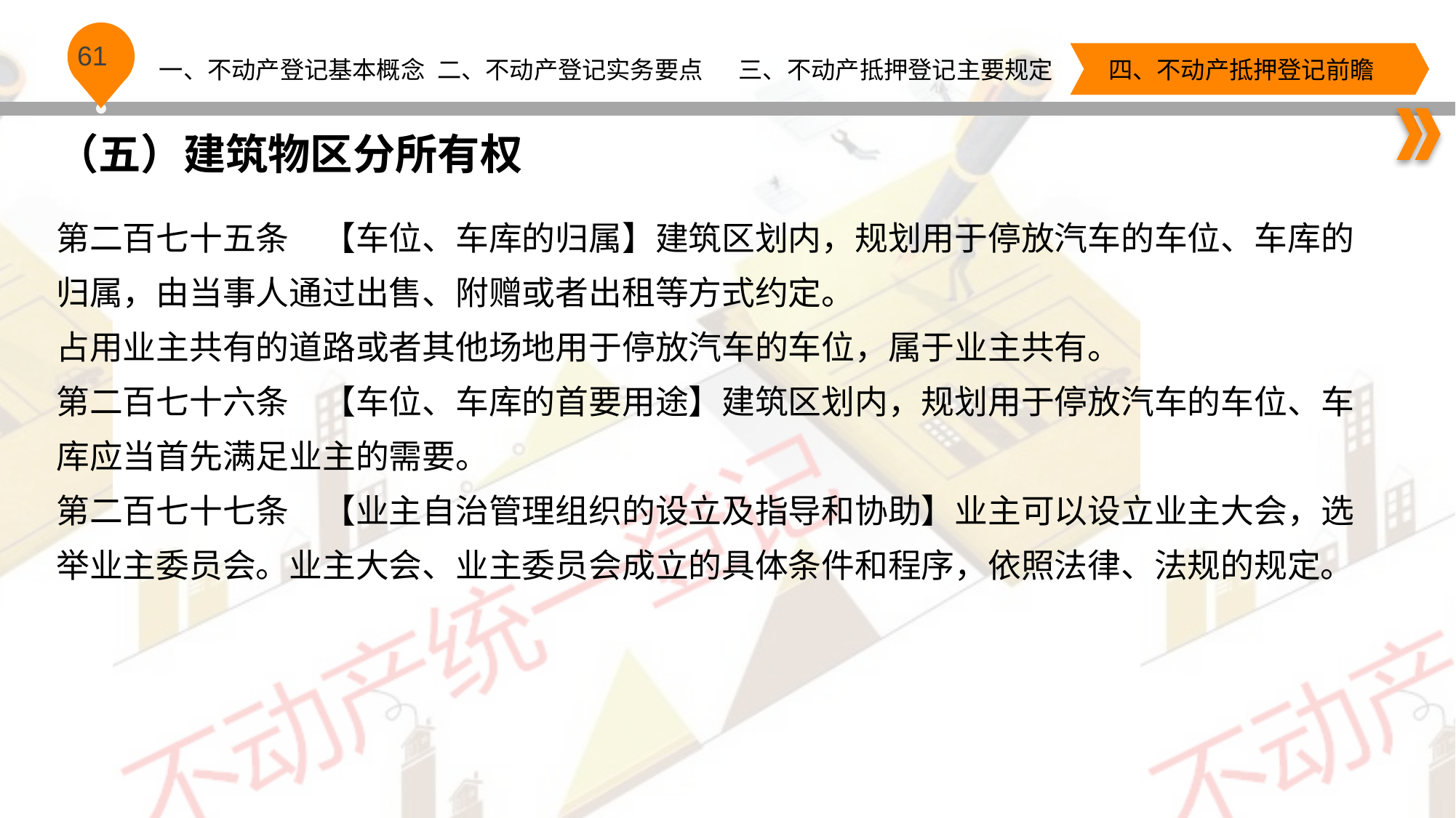

（五）建筑物区分所有权
第二百七十五条　【车位、车库的归属】建筑区划内，规划用于停放汽车的车位、车库的归属，由当事人通过出售、附赠或者出租等方式约定。
占用业主共有的道路或者其他场地用于停放汽车的车位，属于业主共有。
第二百七十六条　【车位、车库的首要用途】建筑区划内，规划用于停放汽车的车位、车库应当首先满足业主的需要。
第二百七十七条　【业主自治管理组织的设立及指导和协助】业主可以设立业主大会，选举业主委员会。业主大会、业主委员会成立的具体条件和程序，依照法律、法规的规定。